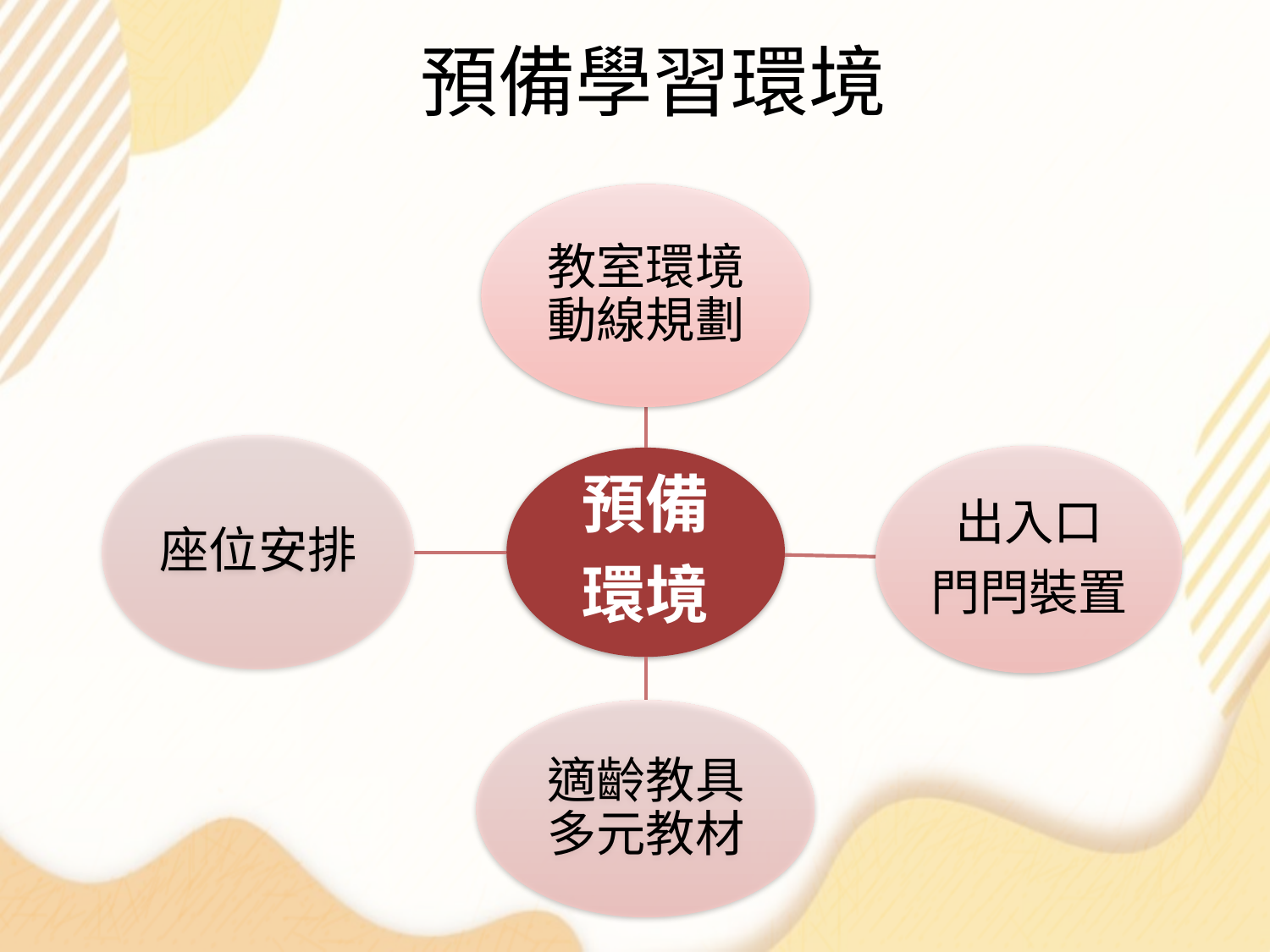

# 預備學習環境
預備
環境

教室環境動線規劃

出入口
門閂裝置

適齡教具多元教材

座位安排